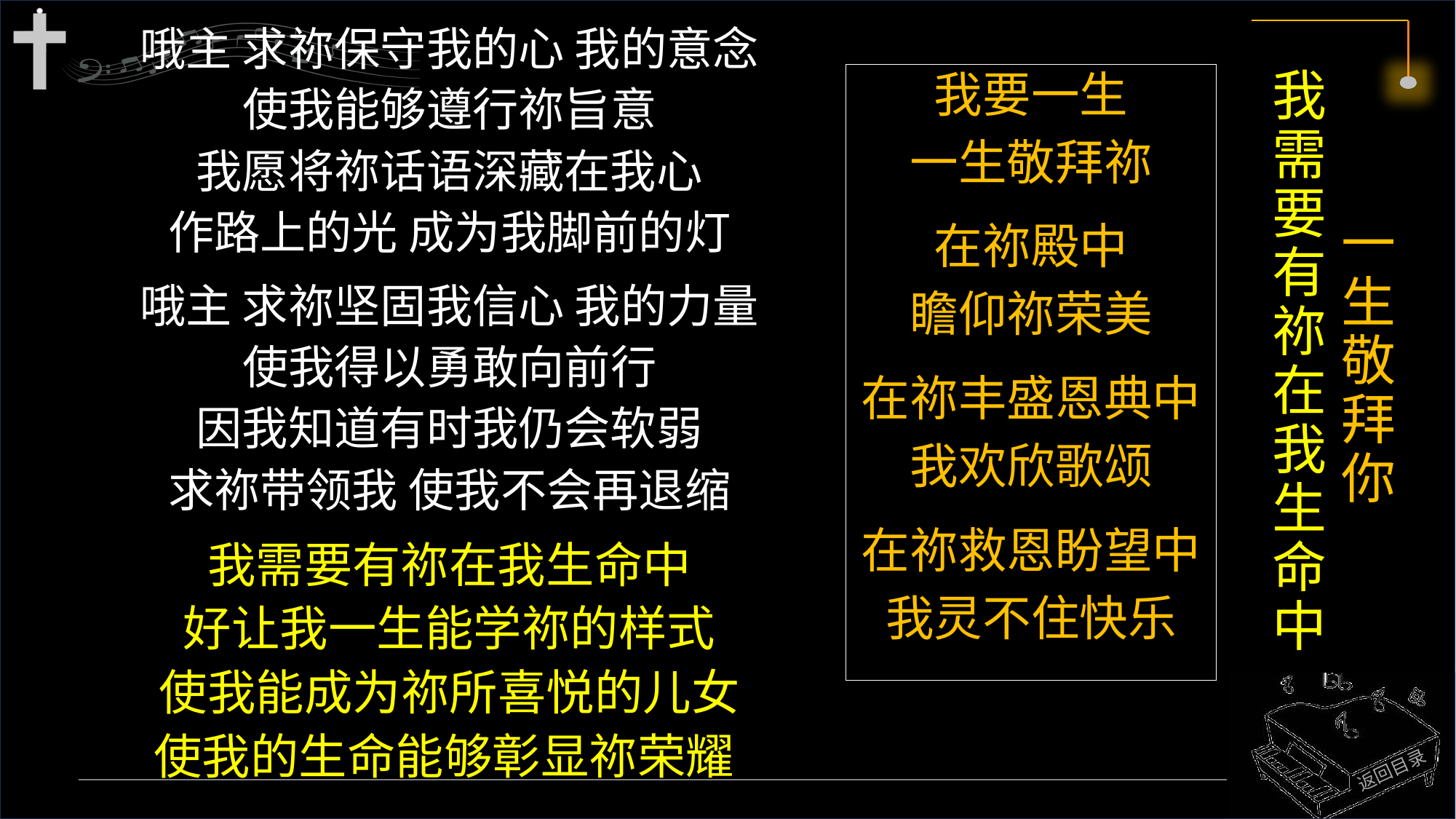

哦主 求祢保守我的心 我的意念
使我能够遵行祢旨意
我愿将祢话语深藏在我心
作路上的光 成为我脚前的灯

哦主 求祢坚固我信心 我的力量
使我得以勇敢向前行
因我知道有时我仍会软弱
求祢带领我 使我不会再退缩

我需要有祢在我生命中
好让我一生能学祢的样式
使我能成为祢所喜悦的儿女
使我的生命能够彰显祢荣耀
一生敬拜你
# 我需要有祢在我生命中
我要一生
一生敬拜祢

在祢殿中
瞻仰祢荣美

在祢丰盛恩典中
我欢欣歌颂

在祢救恩盼望中
我灵不住快乐